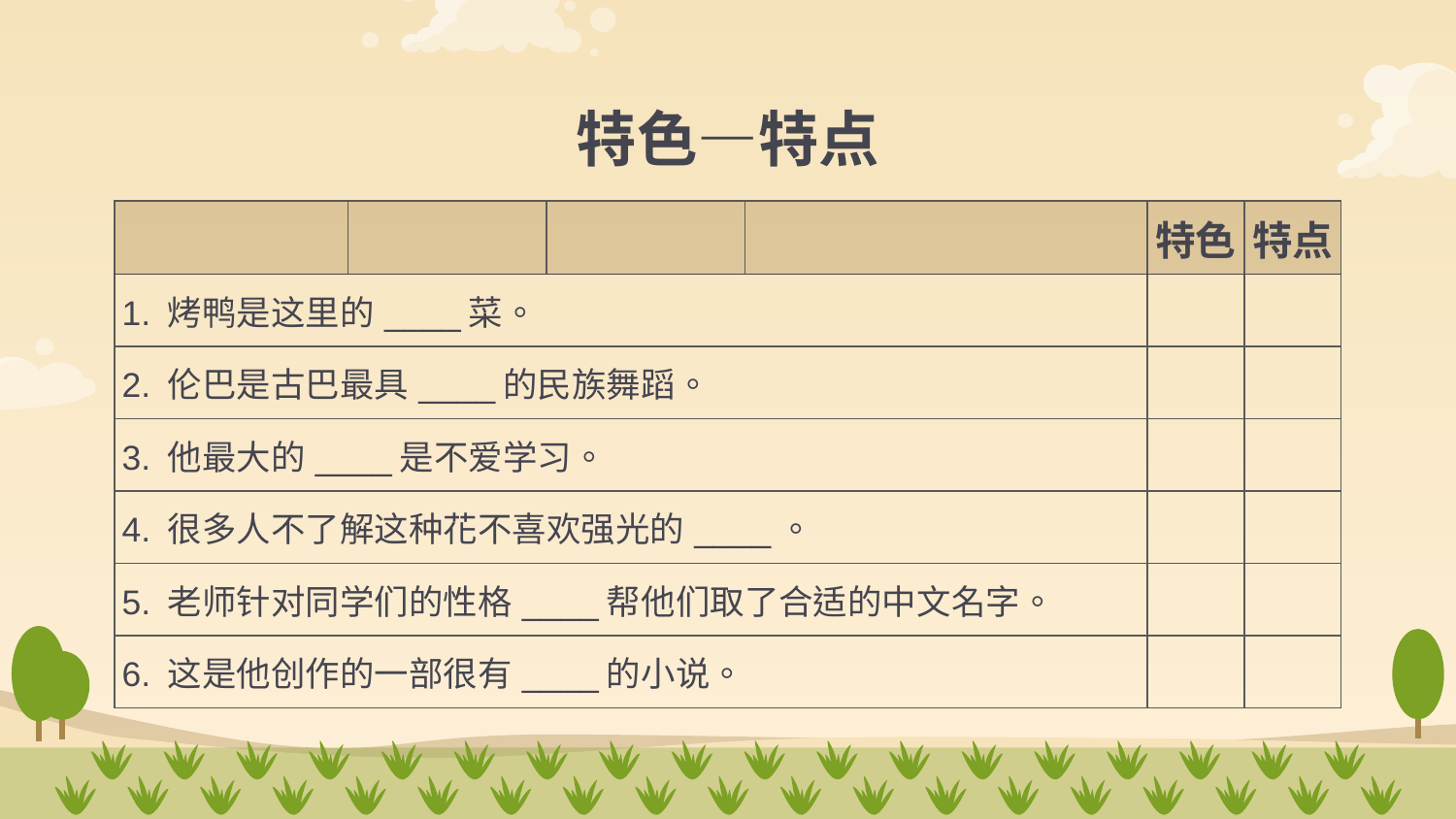

# 特色—特点
|  |  |  |  | 特色 | 特点 |
| --- | --- | --- | --- | --- | --- |
| 1. 烤鸭是这里的\_\_\_\_菜。 |  |  |  |  |  |
| 2. 伦巴是古巴最具\_\_\_\_的民族舞蹈。 |  |  |  |  |  |
| 3. 他最大的\_\_\_\_是不爱学习。 |  |  |  |  |  |
| 4. 很多人不了解这种花不喜欢强光的\_\_\_\_。 |  |  |  |  |  |
| 5. 老师针对同学们的性格\_\_\_\_帮他们取了合适的中文名字。 |  |  |  |  |  |
| 6. 这是他创作的一部很有\_\_\_\_的小说。 |  |  |  |  |  |